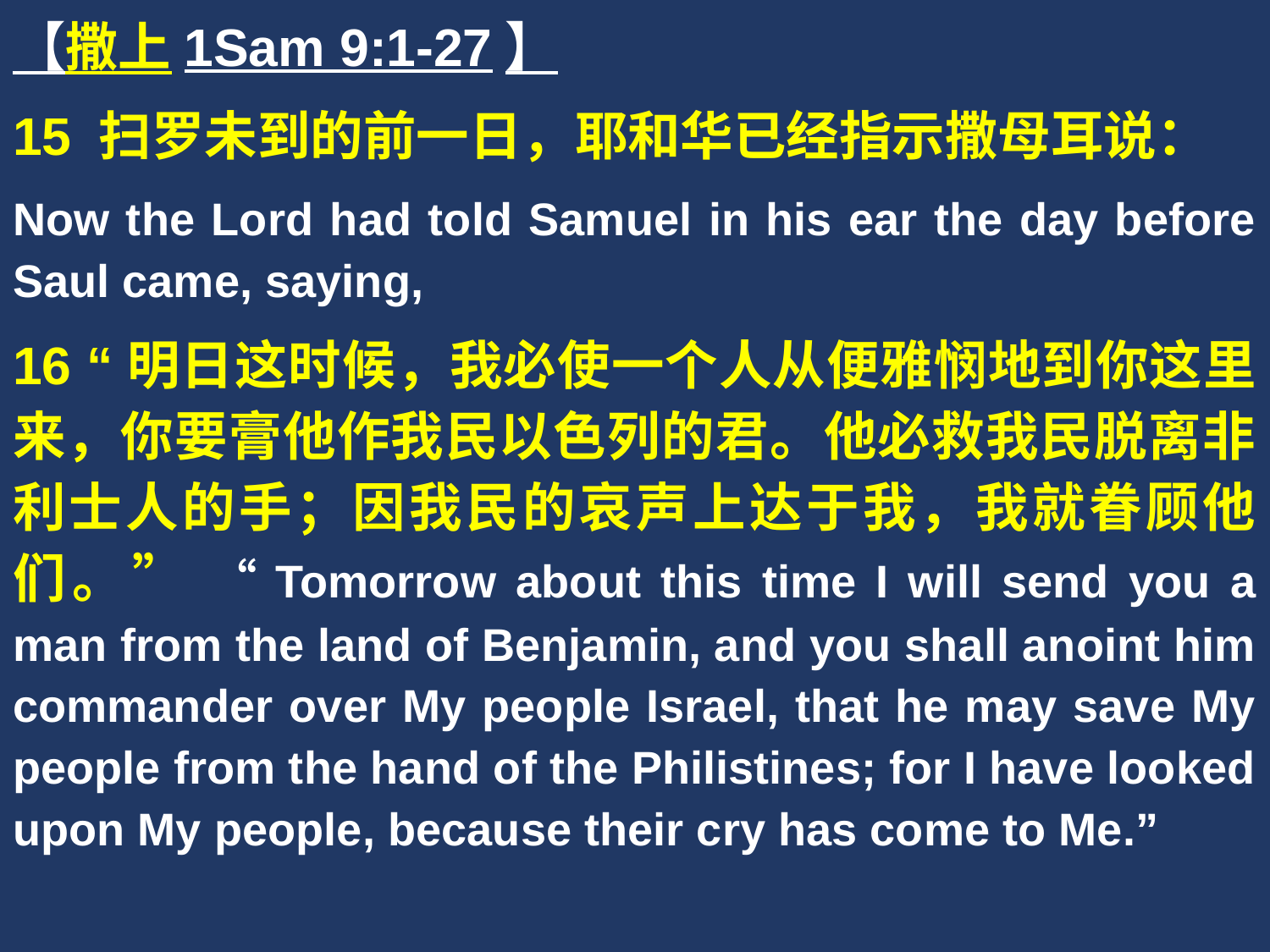

【撒上1Sam 9:1-27】
15 扫罗未到的前一日，耶和华已经指示撒母耳说：
Now the Lord had told Samuel in his ear the day before Saul came, saying,
16 “明日这时候，我必使一个人从便雅悯地到你这里来，你要膏他作我民以色列的君。他必救我民脱离非利士人的手；因我民的哀声上达于我，我就眷顾他们。” “Tomorrow about this time I will send you a man from the land of Benjamin, and you shall anoint him commander over My people Israel, that he may save My people from the hand of the Philistines; for I have looked upon My people, because their cry has come to Me.”